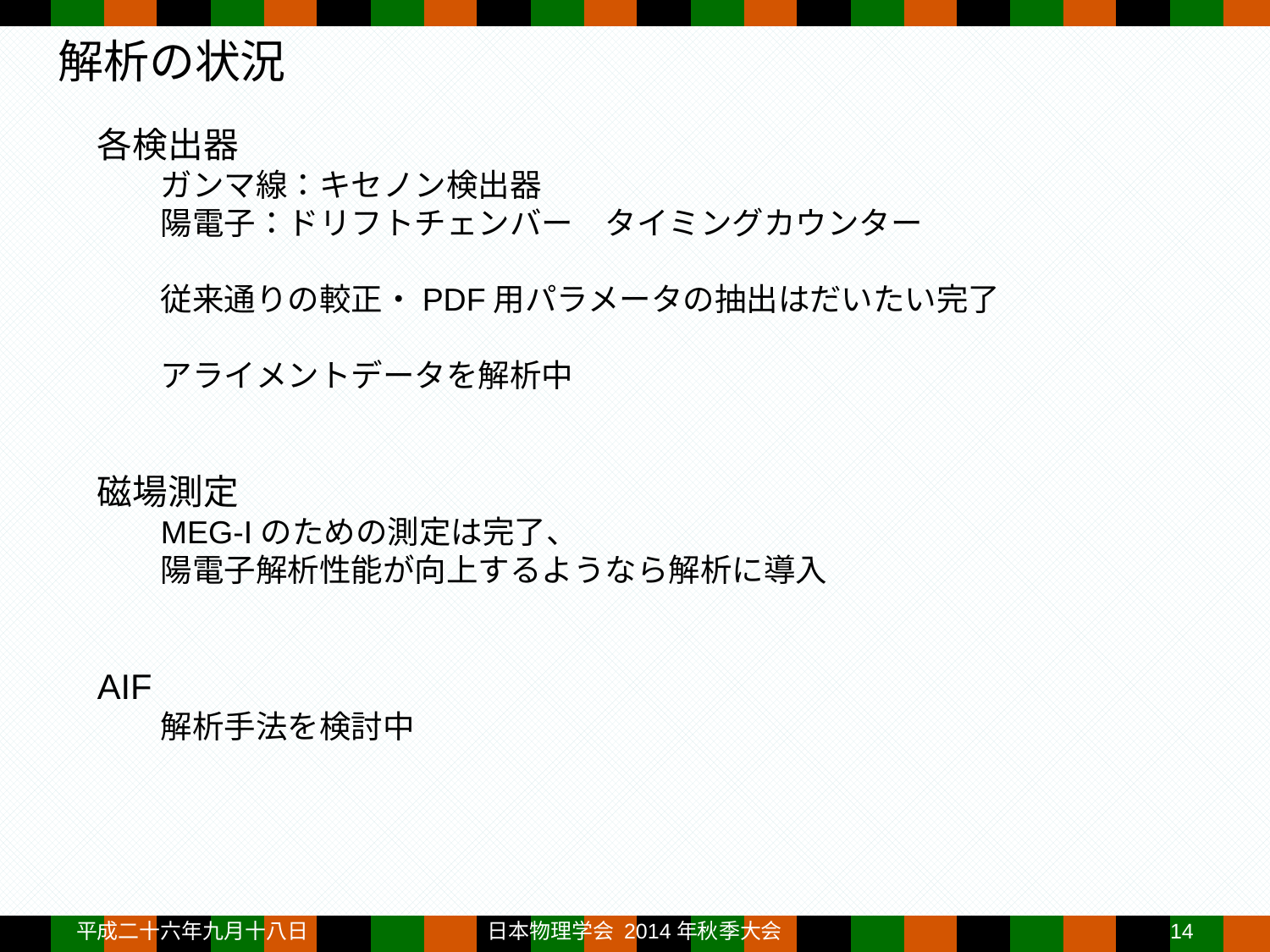

# 解析の状況
各検出器
ガンマ線：キセノン検出器
陽電子：ドリフトチェンバー　タイミングカウンター

従来通りの較正・PDF用パラメータの抽出はだいたい完了

　　アライメントデータを解析中

磁場測定
MEG-Iのための測定は完了、
陽電子解析性能が向上するようなら解析に導入

AIF
解析手法を検討中

平成二十六年九月十八日
日本物理学会 2014年秋季大会
14